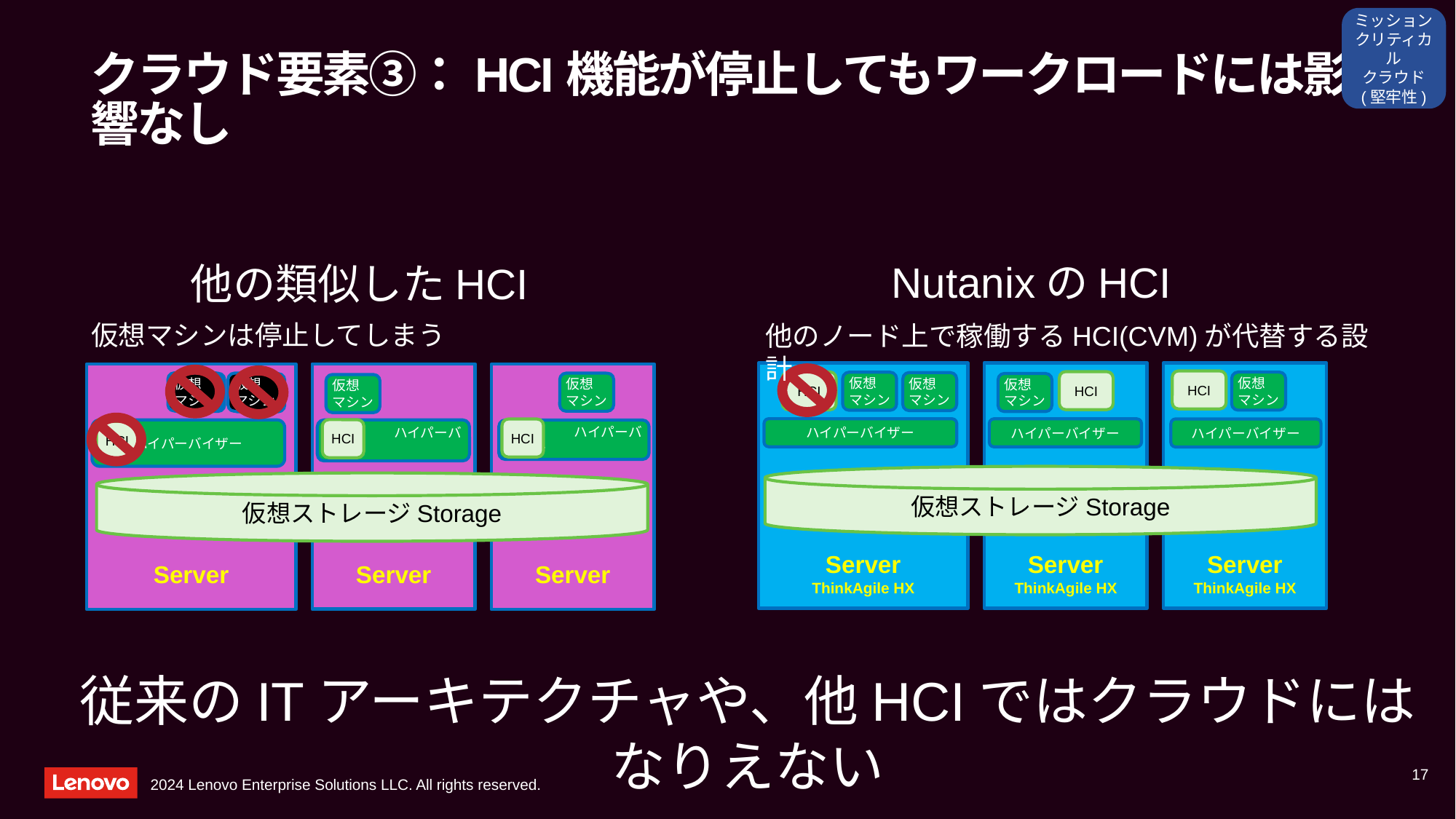

ミッション
クリティカル
クラウド
(堅牢性)
# クラウド要素③：HCI機能が停止してもワークロードには影響なし
NutanixのHCI
他の類似したHCI
仮想マシンは停止してしまう
他のノード上で稼働するHCI(CVM)が代替する設計

HCI
HCI
HCI
仮想
マシン
仮想
マシン
仮想
マシン
仮想
マシン
仮想
マシン
仮想
マシン
仮想
マシン
仮想
マシン
仮想
マシン
仮想
マシン

Server
ThinkAgile HX

Server

Server
ThinkAgile HX

Server
ThinkAgile HX

Server

Server

ハイパーバイザー
ハイパーバイザー
HCI
ハイパーバイザー
HCI
ハイパーバイザー
　　　　　ハイパーバイザー
　　　　　ハイパーバイザー
HCI
仮想ストレージStorage
仮想ストレージStorage
Storage
Storage
Storage
従来のITアーキテクチャや、他HCIではクラウドにはなりえない
17